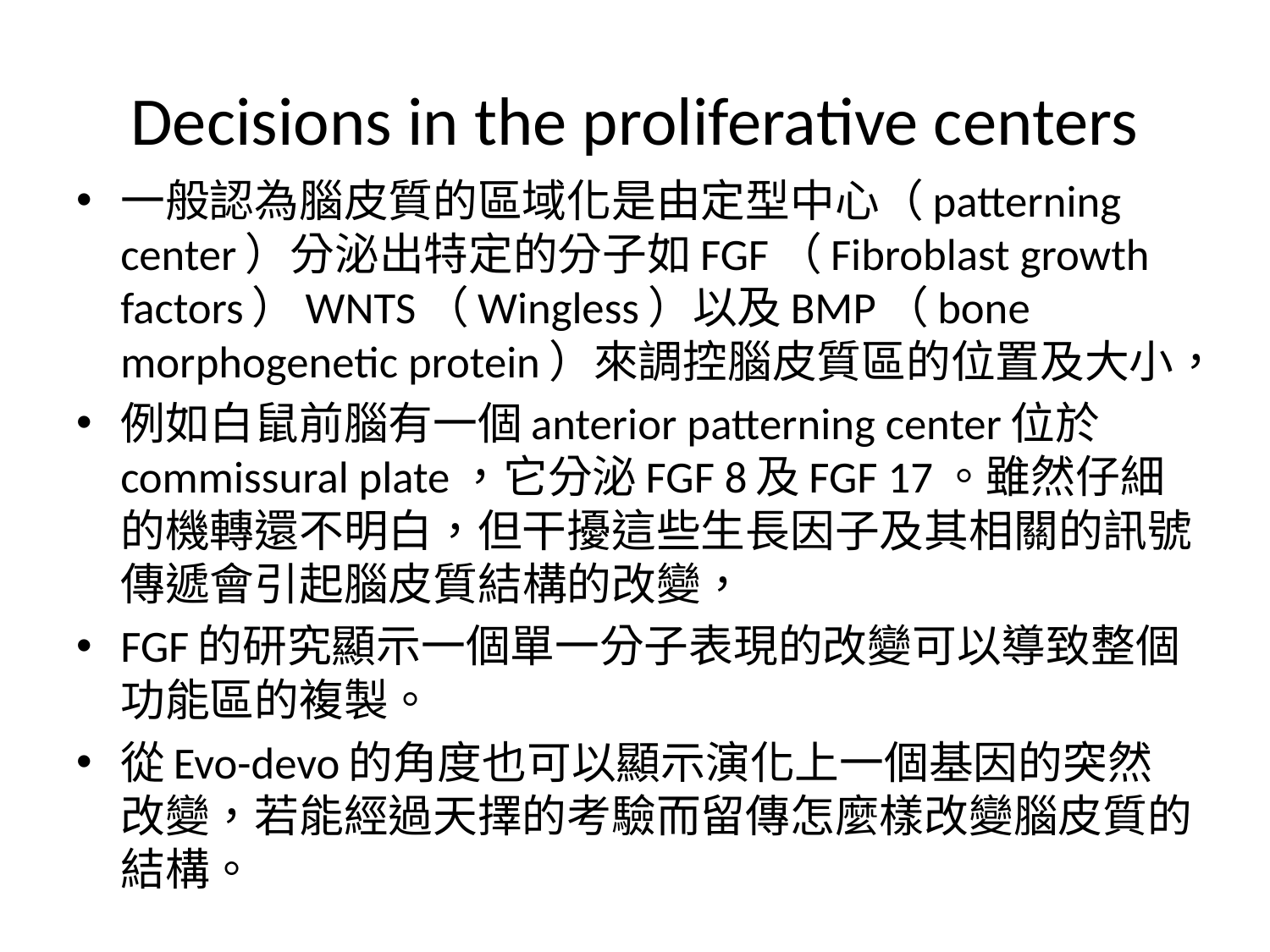

# Decisions in the proliferative centers
一般認為腦皮質的區域化是由定型中心（patterning center）分泌出特定的分子如FGF（Fibroblast growth factors）WNTS（Wingless）以及BMP（bone morphogenetic protein）來調控腦皮質區的位置及大小，
例如白鼠前腦有一個anterior patterning center位於commissural plate，它分泌FGF 8及FGF 17。雖然仔細的機轉還不明白，但干擾這些生長因子及其相關的訊號傳遞會引起腦皮質結構的改變，
FGF的研究顯示一個單一分子表現的改變可以導致整個功能區的複製。
從Evo-devo的角度也可以顯示演化上一個基因的突然改變，若能經過天擇的考驗而留傳怎麼樣改變腦皮質的結構。